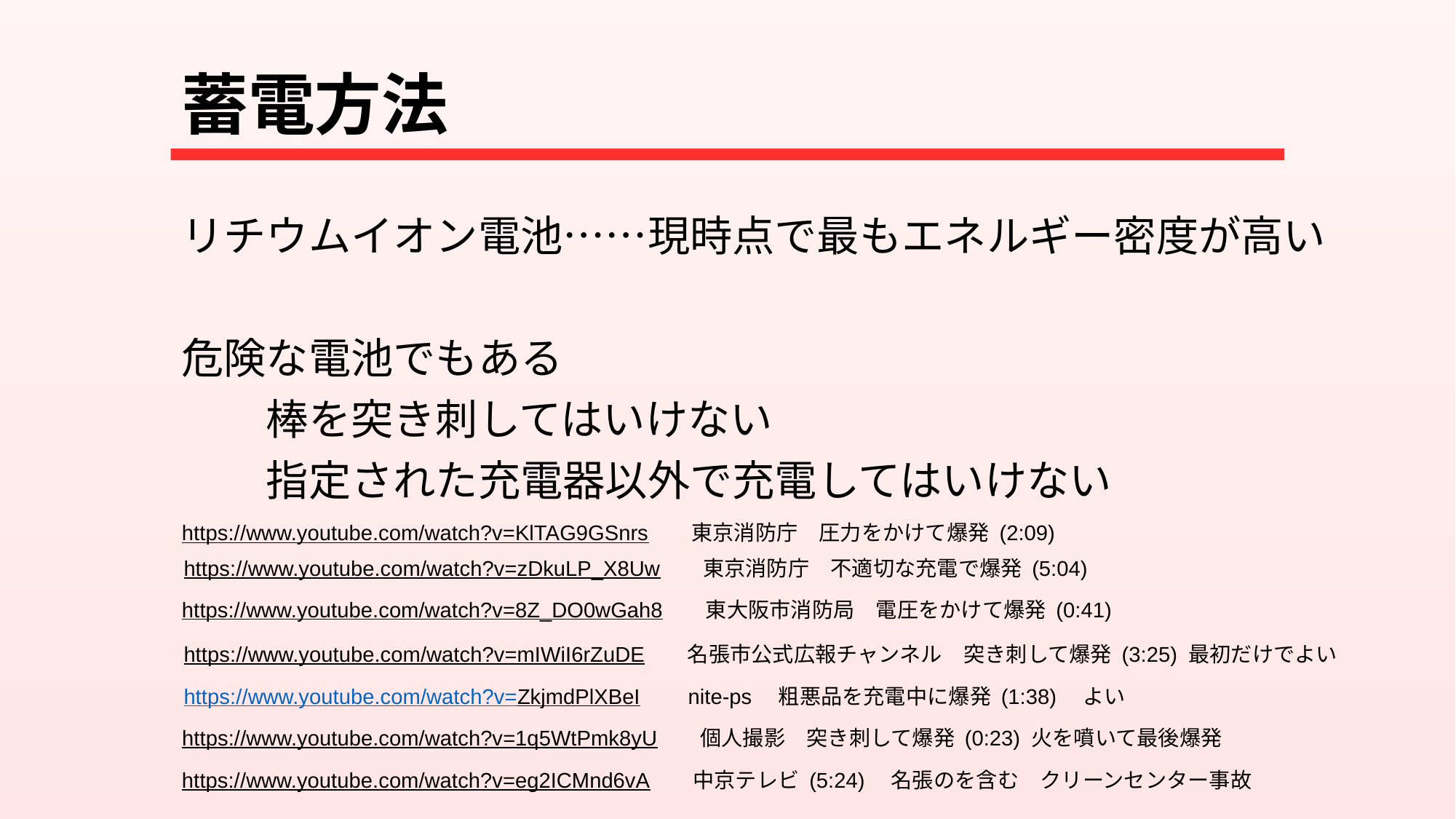

# 蓄電方法
リチウムイオン電池……現時点で最もエネルギー密度が高い

危険な電池でもある
　　棒を突き刺してはいけない
　　指定された充電器以外で充電してはいけない
https://www.youtube.com/watch?v=KlTAG9GSnrs　　東京消防庁　圧力をかけて爆発 (2:09)
https://www.youtube.com/watch?v=zDkuLP_X8Uw　　東京消防庁　不適切な充電で爆発 (5:04)
https://www.youtube.com/watch?v=8Z_DO0wGah8　　東大阪市消防局　電圧をかけて爆発 (0:41)
https://www.youtube.com/watch?v=mIWiI6rZuDE　　名張市公式広報チャンネル　突き刺して爆発 (3:25) 最初だけでよい
https://www.youtube.com/watch?v=ZkjmdPlXBeI　　nite-ps　粗悪品を充電中に爆発 (1:38)　よい
https://www.youtube.com/watch?v=1q5WtPmk8yU　　個人撮影　突き刺して爆発 (0:23) 火を噴いて最後爆発
https://www.youtube.com/watch?v=eg2ICMnd6vA　　中京テレビ (5:24)　名張のを含む　クリーンセンター事故